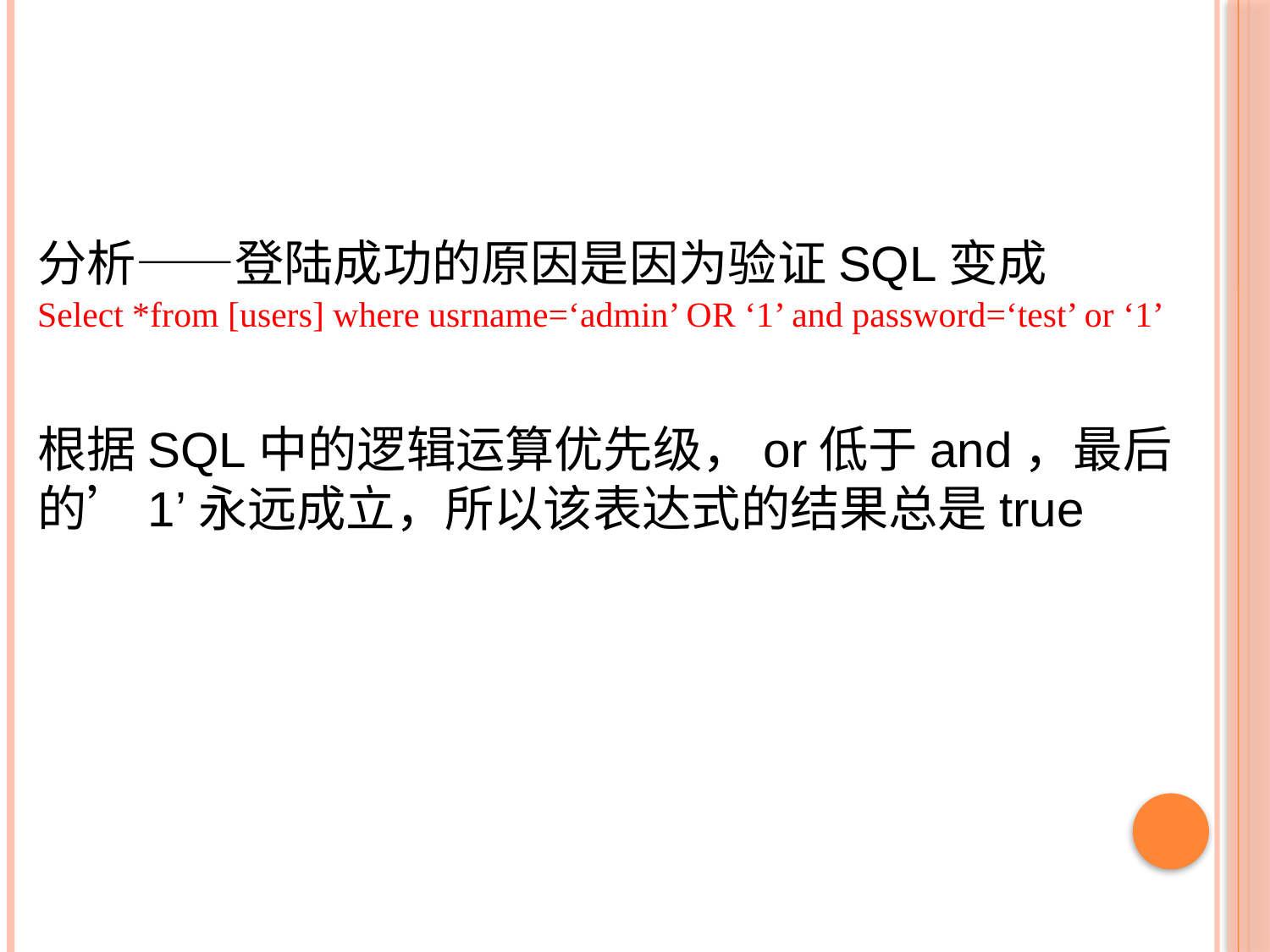

分析——登陆成功的原因是因为验证SQL变成
Select *from [users] where usrname=‘admin’ OR ‘1’ and password=‘test’ or ‘1’

根据SQL中的逻辑运算优先级，or低于and，最后的’1’永远成立，所以该表达式的结果总是true